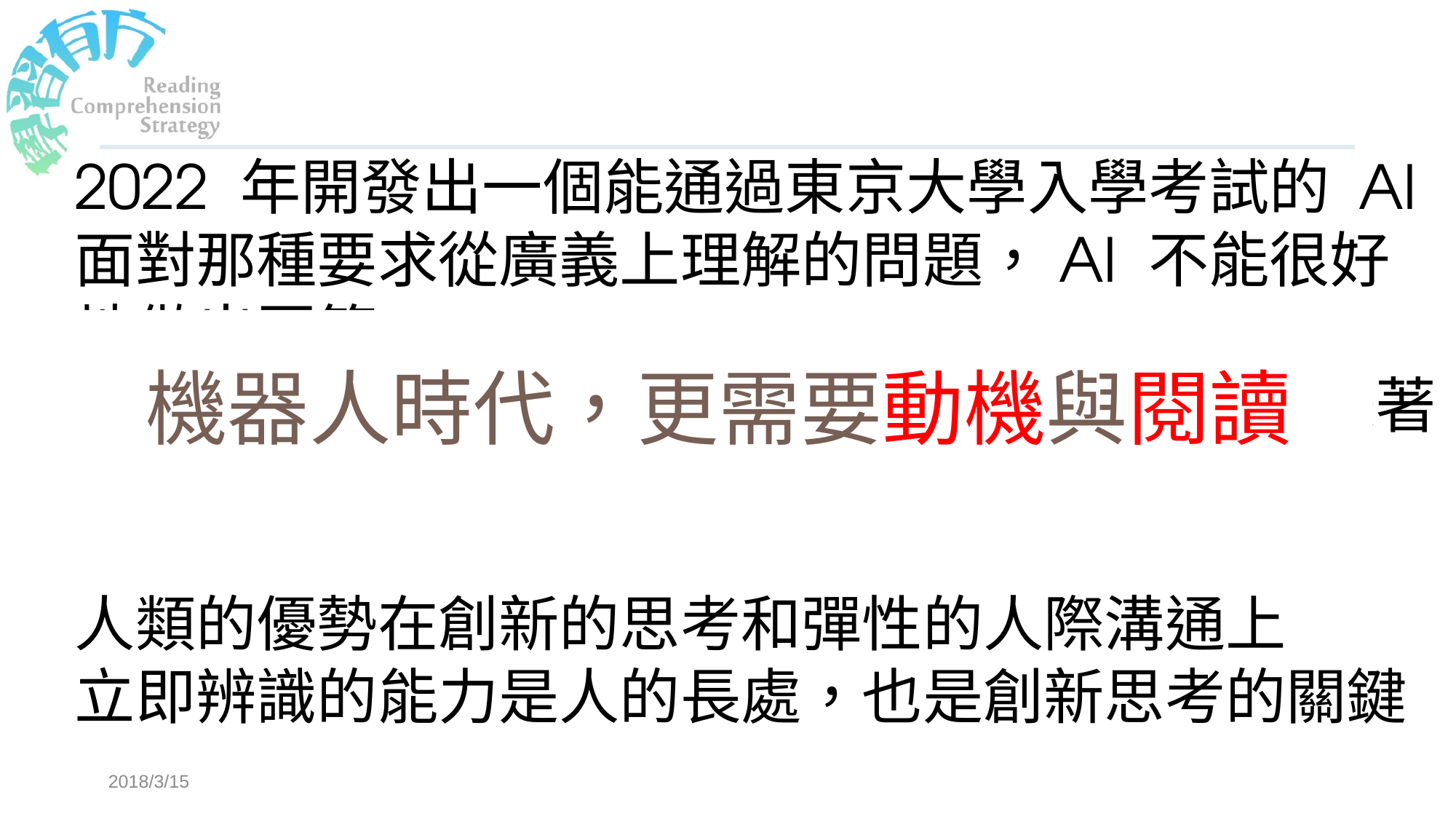

2022 年開發出一個能通過東京大學入學考試的 AI
面對那種要求從廣義上理解的問題，AI 不能很好地做出回答。
AI 直接在理解問題這一步就卡關了，這可能意味著 AI 在處理上下文中的單詞和短語上困難重重

人類的優勢在創新的思考和彈性的人際溝通上
立即辨識的能力是人的長處，也是創新思考的關鍵
# 機器人時代，更需要動機與閱讀
2018/3/15